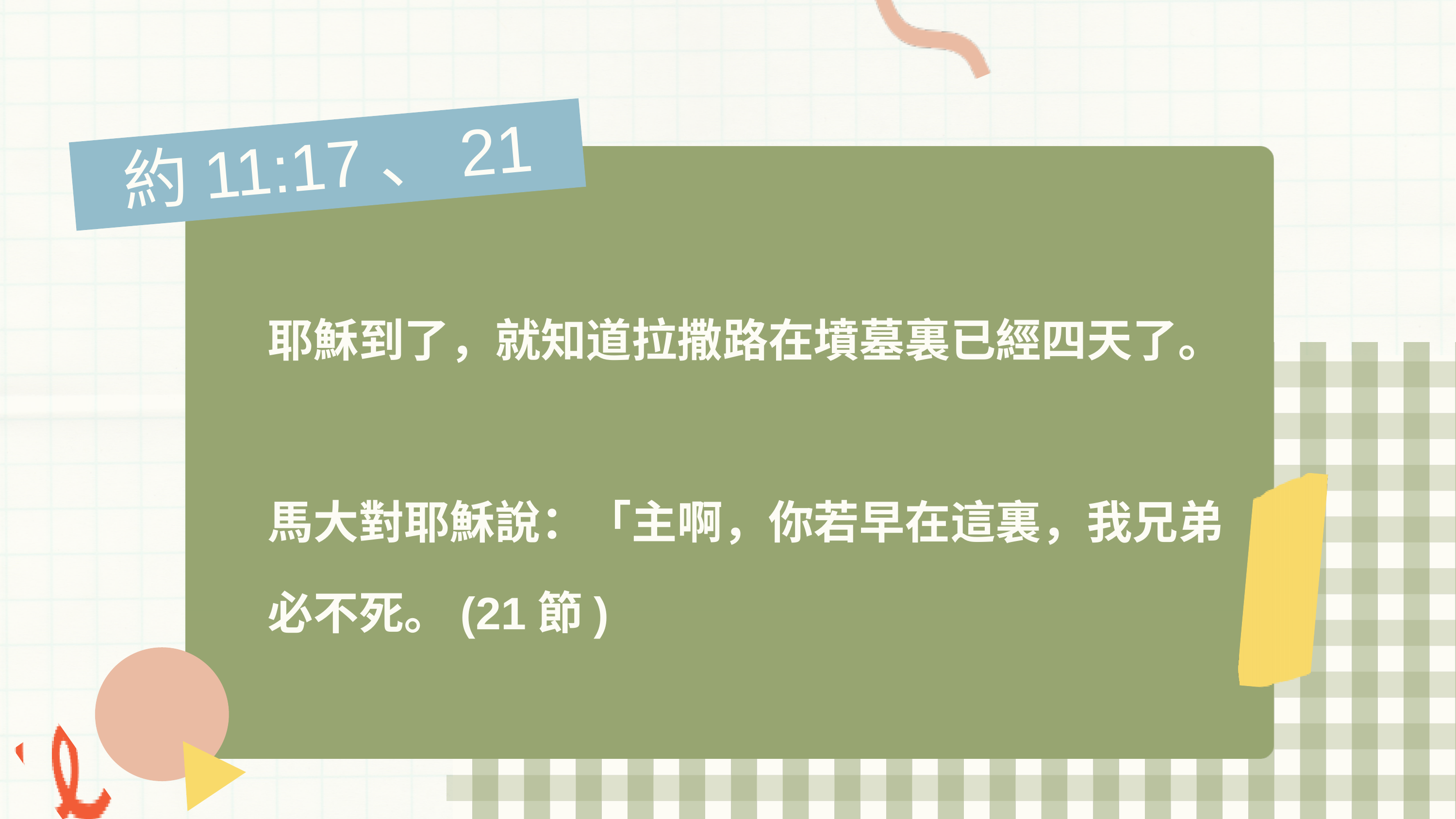

約11:17、21

耶穌到了，就知道拉撒路在墳墓裏已經四天了。伯大尼離耶路撒冷不遠，約有六里路。
馬大對耶穌說：「主啊，你若早在這裏，我兄弟必不死。(21節)